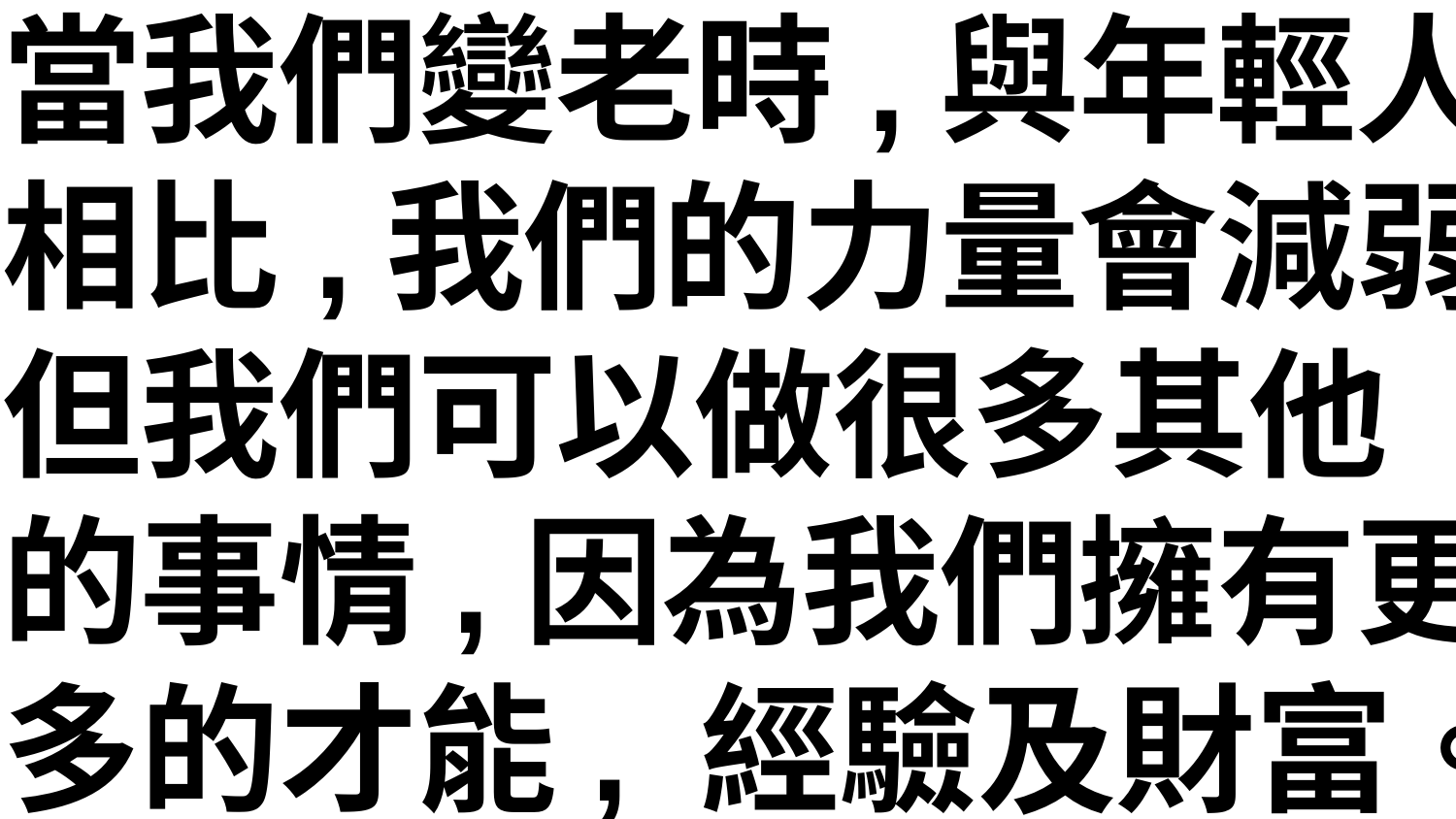

當我們變老時,與年輕人相比,我們的力量會減弱,
但我們可以做很多其他的事情,因為我們擁有更多的才能, 經驗及財富。